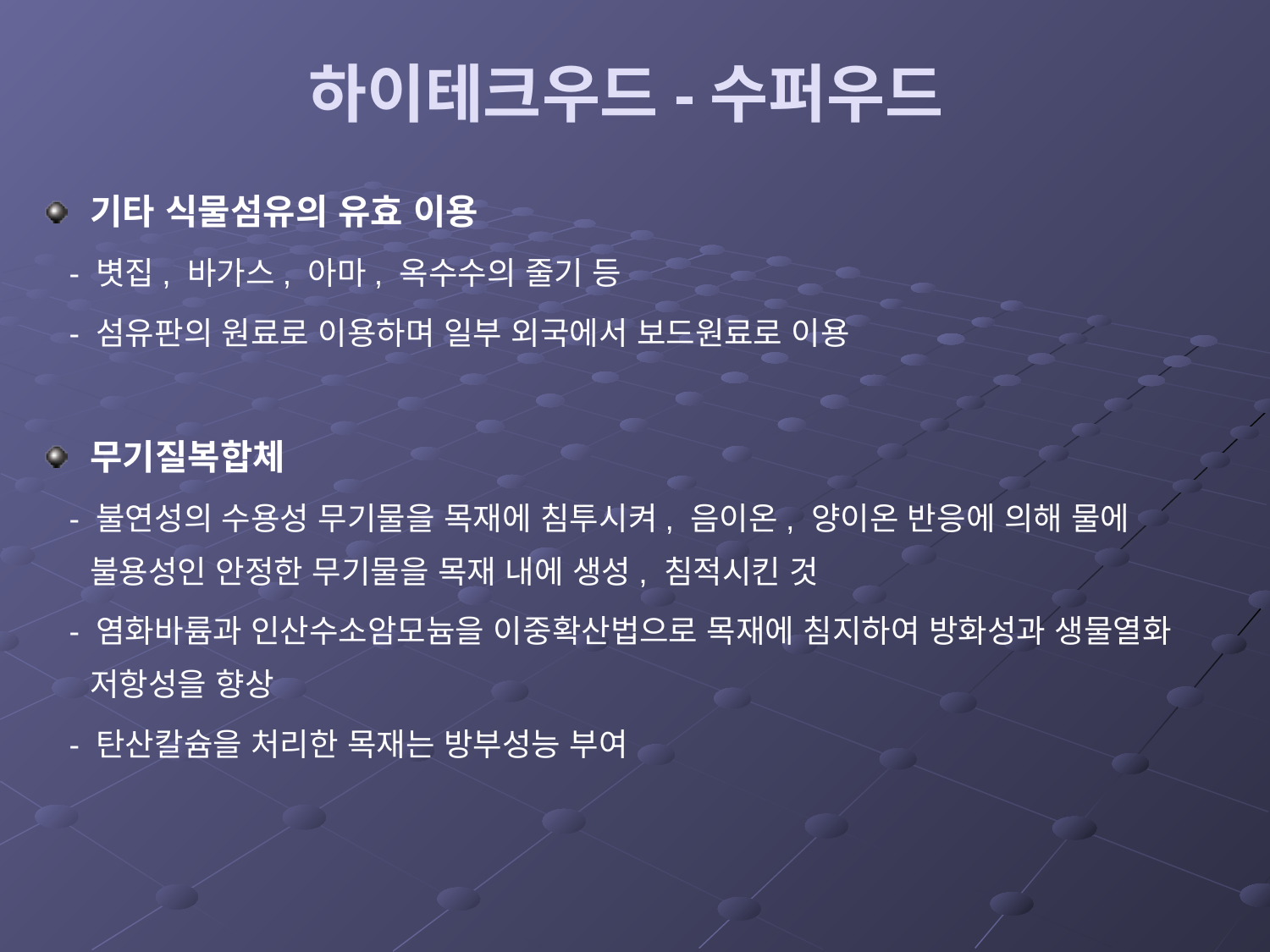

# 하이테크우드-수퍼우드
기타 식물섬유의 유효 이용
   - 볏집, 바가스, 아마, 옥수수의 줄기 등
   - 섬유판의 원료로 이용하며 일부 외국에서 보드원료로 이용

무기질복합체
   - 불연성의 수용성 무기물을 목재에 침투시켜, 음이온, 양이온 반응에 의해 물에 불용성인 안정한 무기물을 목재 내에 생성, 침적시킨 것
   - 염화바륨과 인산수소암모늄을 이중확산법으로 목재에 침지하여 방화성과 생물열화 저항성을 향상
   - 탄산칼슘을 처리한 목재는 방부성능 부여